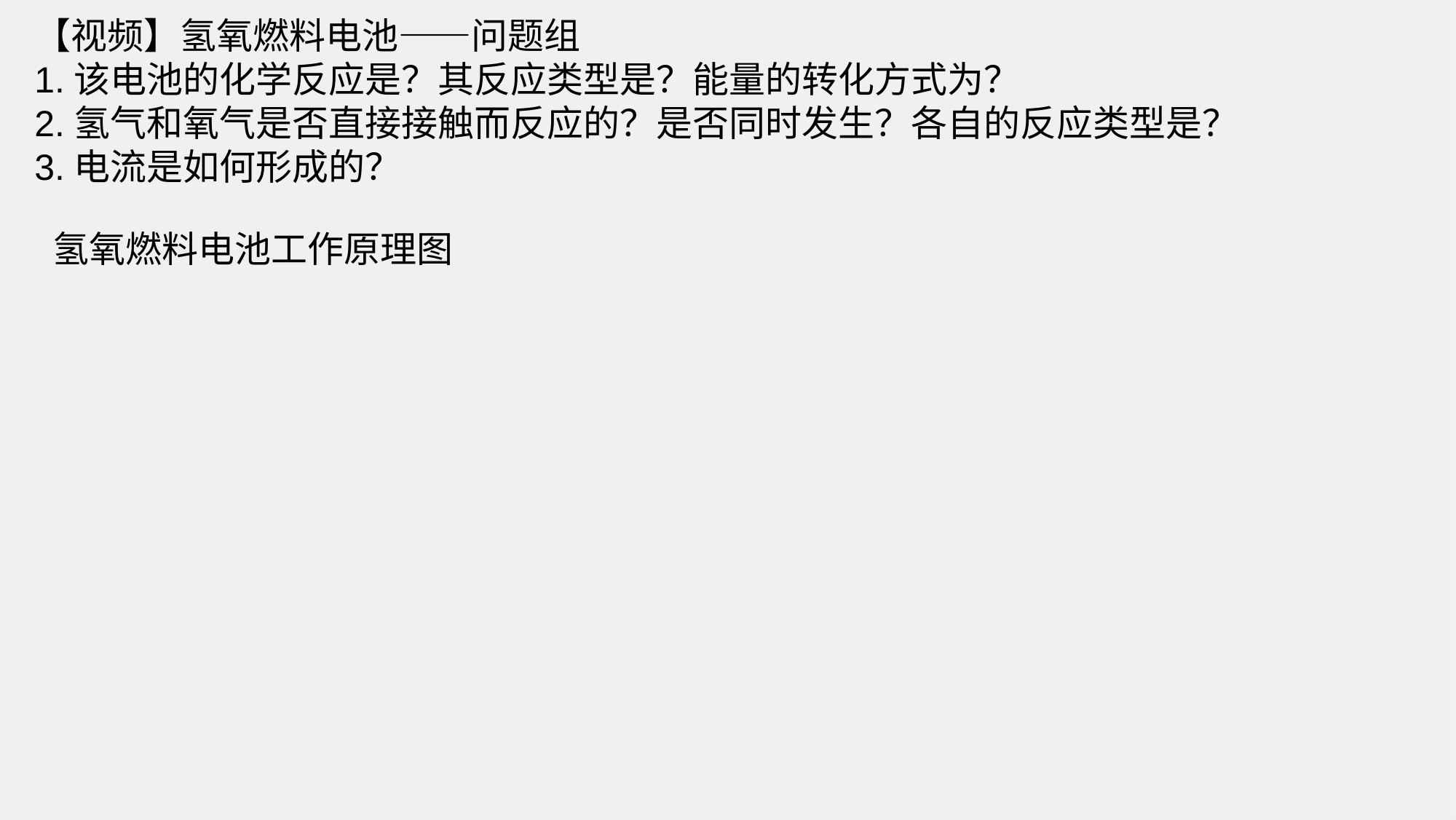

【视频】氢氧燃料电池——问题组
1.该电池的化学反应是？其反应类型是？能量的转化方式为？
2.氢气和氧气是否直接接触而反应的？是否同时发生？各自的反应类型是？
3.电流是如何形成的？
氢氧燃料电池工作原理图